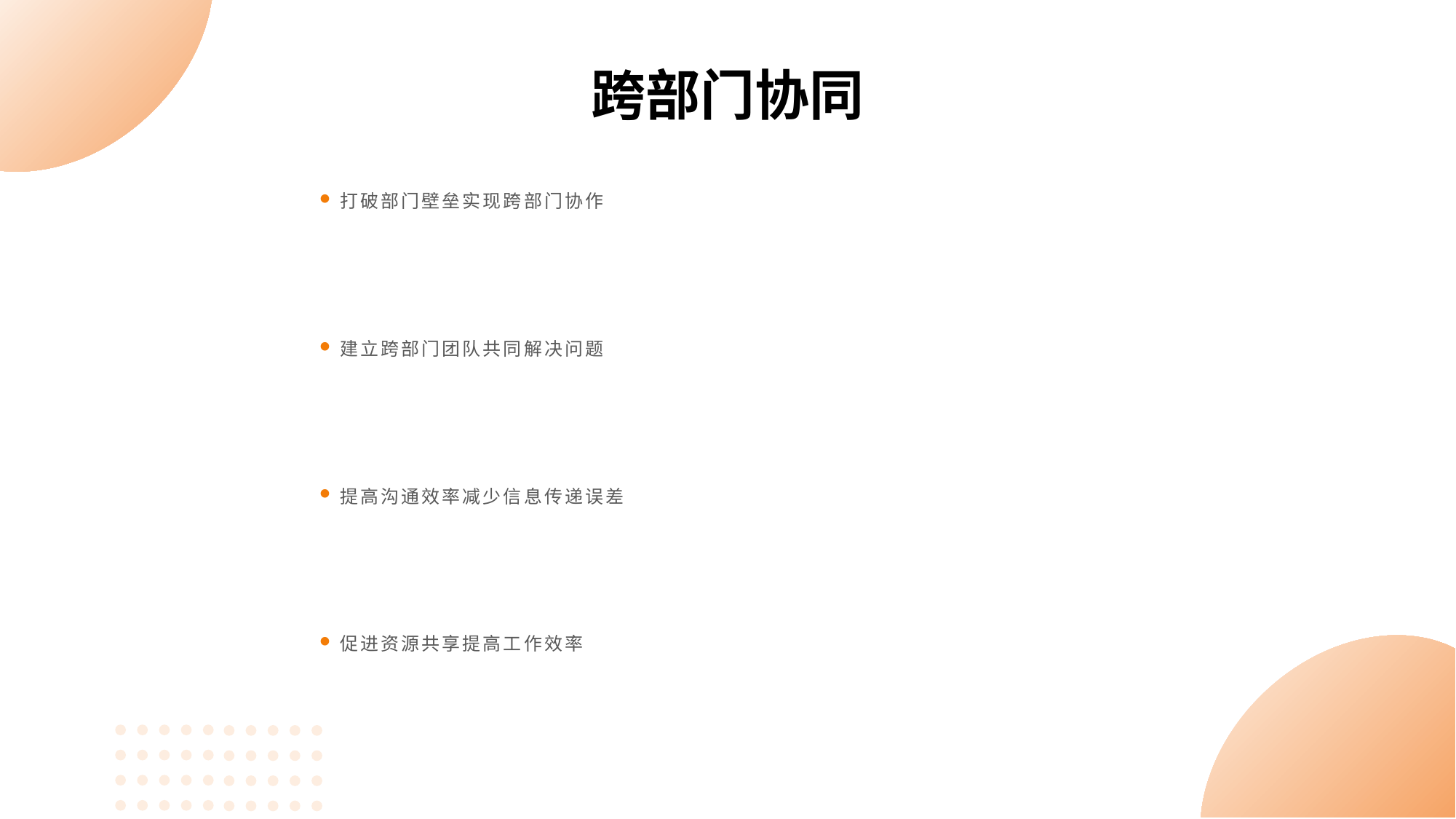

跨部门协同
打破部门壁垒实现跨部门协作
建立跨部门团队共同解决问题
提高沟通效率减少信息传递误差
促进资源共享提高工作效率